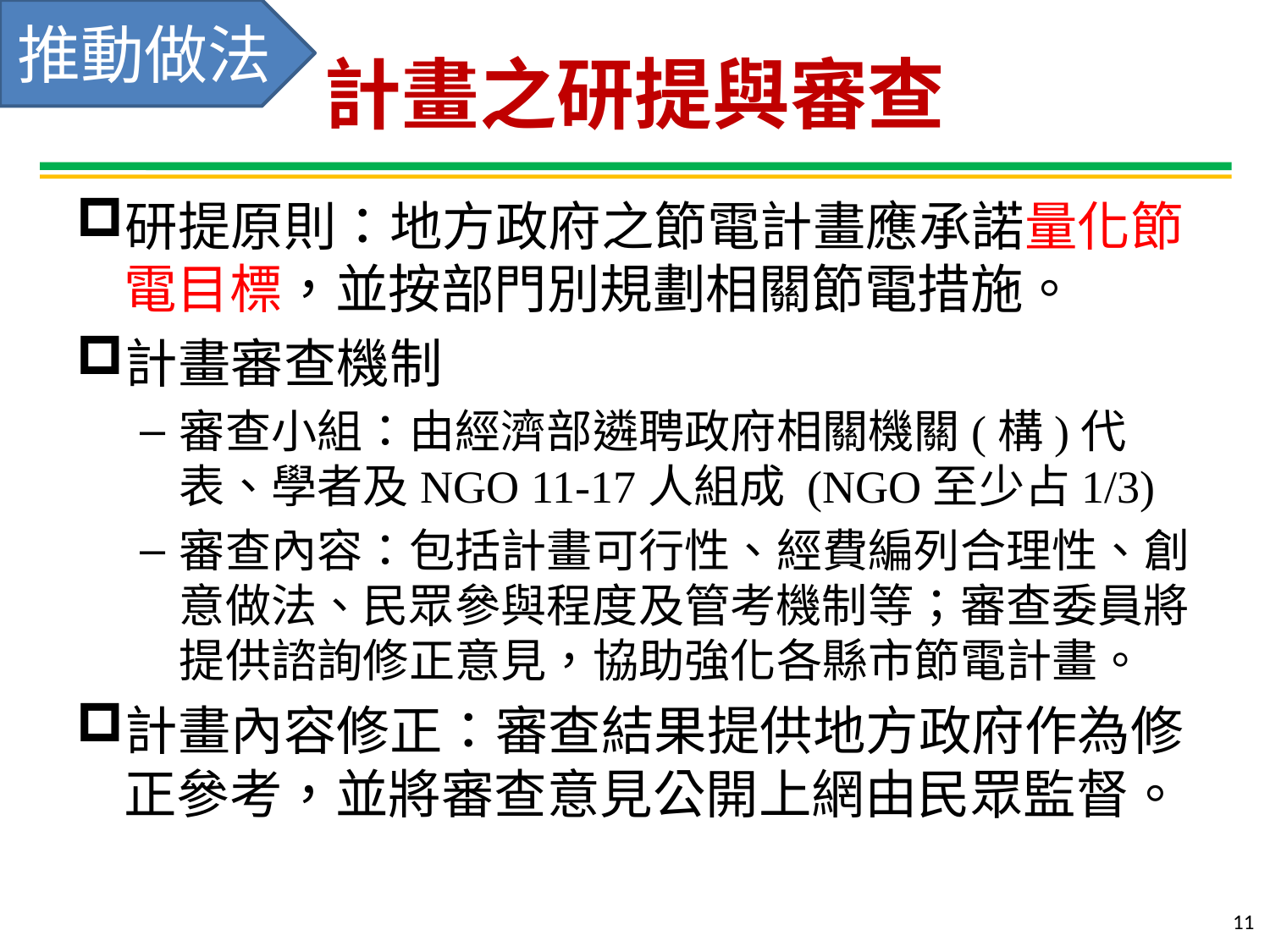

推動做法
# 計畫之研提與審查
研提原則：地方政府之節電計畫應承諾量化節電目標，並按部門別規劃相關節電措施。
計畫審查機制
審查小組：由經濟部遴聘政府相關機關(構)代表、學者及NGO 11-17人組成 (NGO至少占1/3)
審查內容：包括計畫可行性、經費編列合理性、創意做法、民眾參與程度及管考機制等；審查委員將提供諮詢修正意見，協助強化各縣市節電計畫。
計畫內容修正：審查結果提供地方政府作為修正參考，並將審查意見公開上網由民眾監督。

11